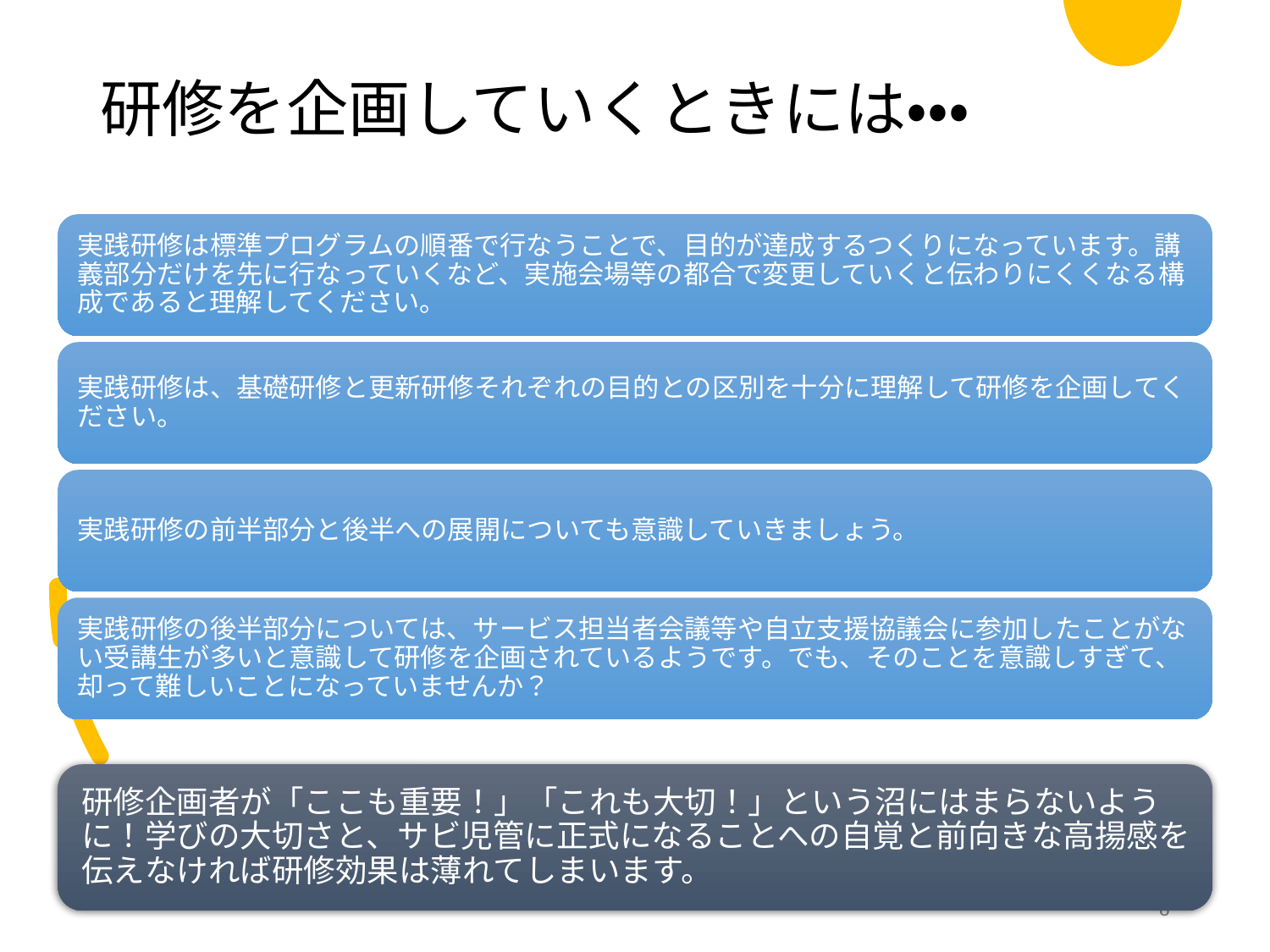

# 研修を企画していくときには・・・
実践研修は標準プログラムの順番で行なうことで、目的が達成するつくりになっています。講義部分だけを先に行なっていくなど、実施会場等の都合で変更していくと伝わりにくくなる構成であると理解してください。
実践研修は、基礎研修と更新研修それぞれの目的との区別を十分に理解して研修を企画してください。
実践研修の前半部分と後半への展開についても意識していきましょう。
実践研修の後半部分については、サービス担当者会議等や自立支援協議会に参加したことがない受講生が多いと意識して研修を企画されているようです。でも、そのことを意識しすぎて、却って難しいことになっていませんか？

研修企画者が「ここも重要！」「これも大切！」という沼にはまらないように！学びの大切さと、サビ児管に正式になることへの自覚と前向きな高揚感を伝えなければ研修効果は薄れてしまいます。
8